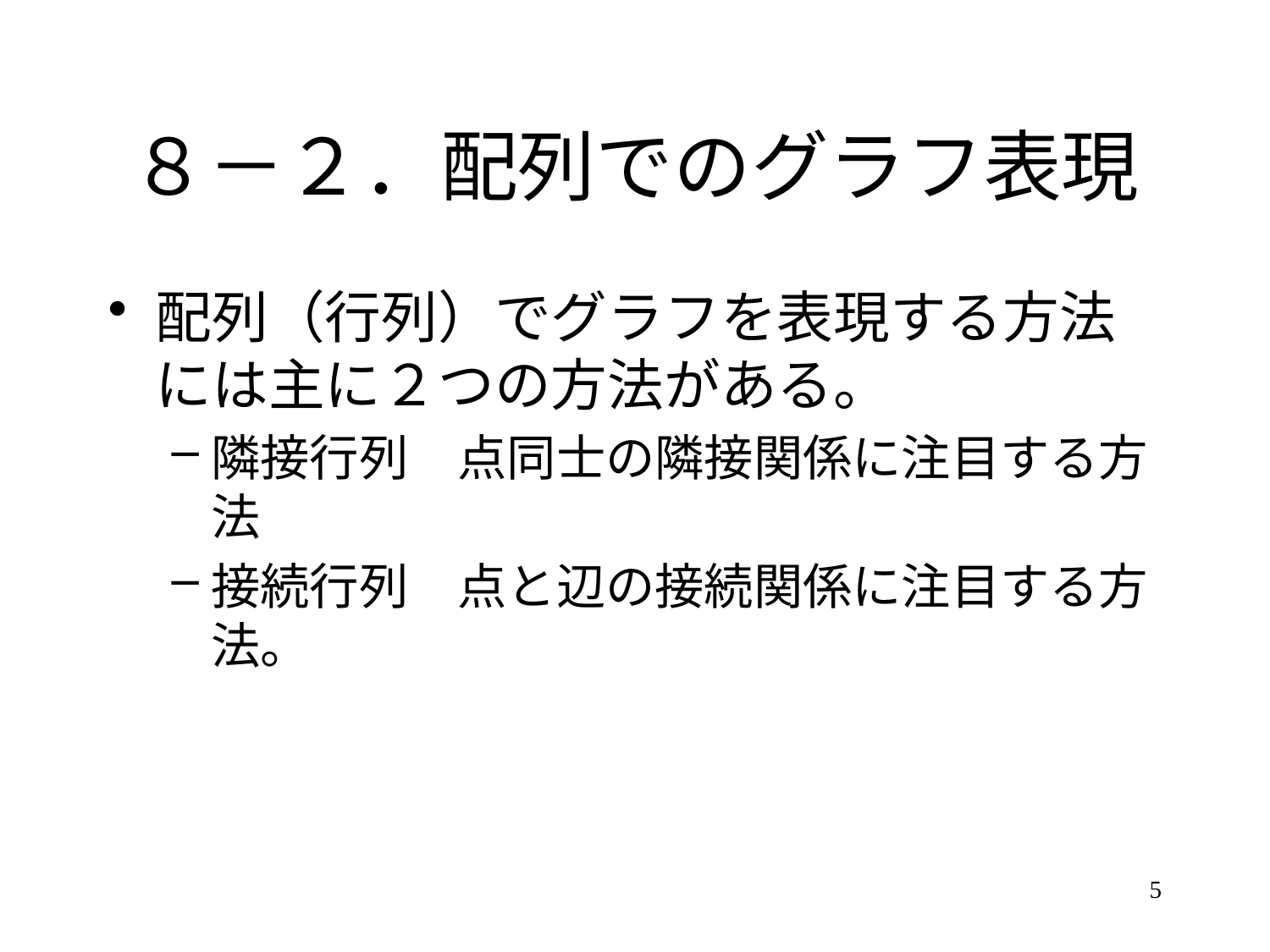

# ８－２．配列でのグラフ表現
配列（行列）でグラフを表現する方法には主に２つの方法がある。
隣接行列　点同士の隣接関係に注目する方法
接続行列　点と辺の接続関係に注目する方法。
5